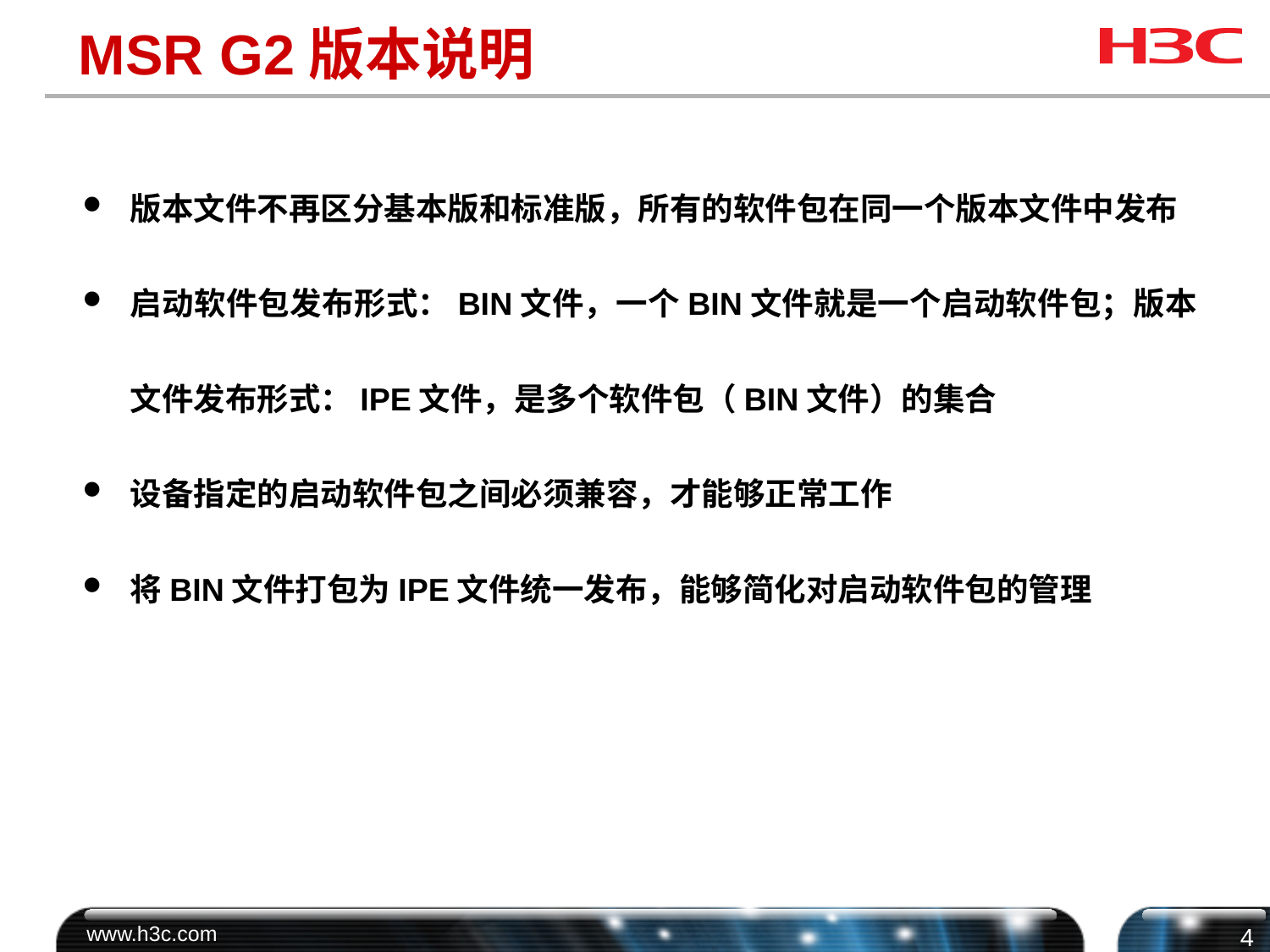

# MSR G2版本说明
版本文件不再区分基本版和标准版，所有的软件包在同一个版本文件中发布
启动软件包发布形式：BIN文件，一个BIN文件就是一个启动软件包；版本文件发布形式：IPE文件，是多个软件包（BIN文件）的集合
设备指定的启动软件包之间必须兼容，才能够正常工作
将BIN文件打包为IPE文件统一发布，能够简化对启动软件包的管理